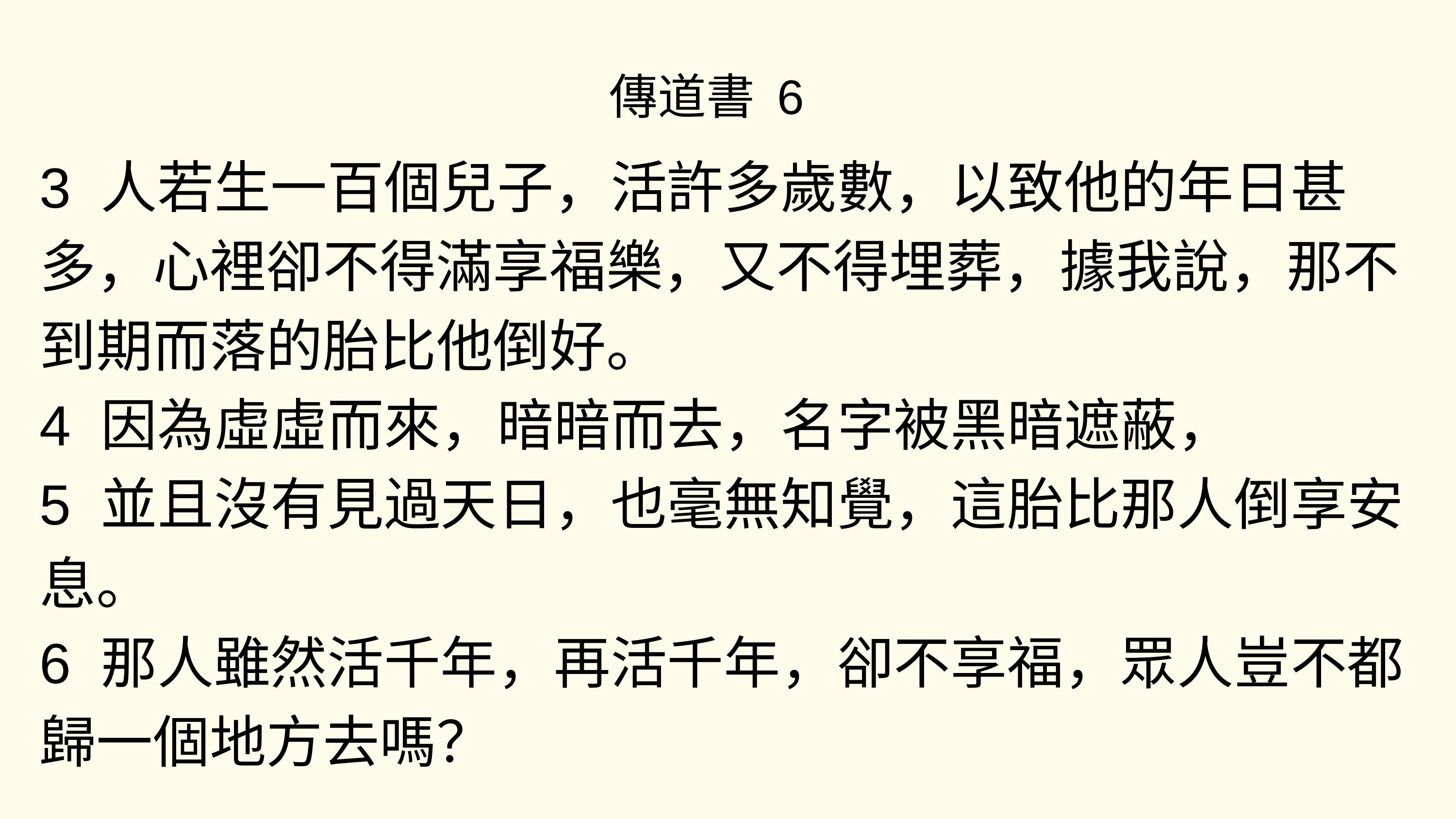

傳道書 6
3 人若生一百個兒子，活許多歲數，以致他的年日甚
多，心裡卻不得滿享福樂，又不得埋葬，據我說，那不到期而落的胎比他倒好。
4 因為虛虛而來，暗暗而去，名字被黑暗遮蔽，
5 並且沒有見過天日，也毫無知覺，這胎比那人倒享安息。
6 那人雖然活千年，再活千年，卻不享福，眾人豈不都歸一個地方去嗎？